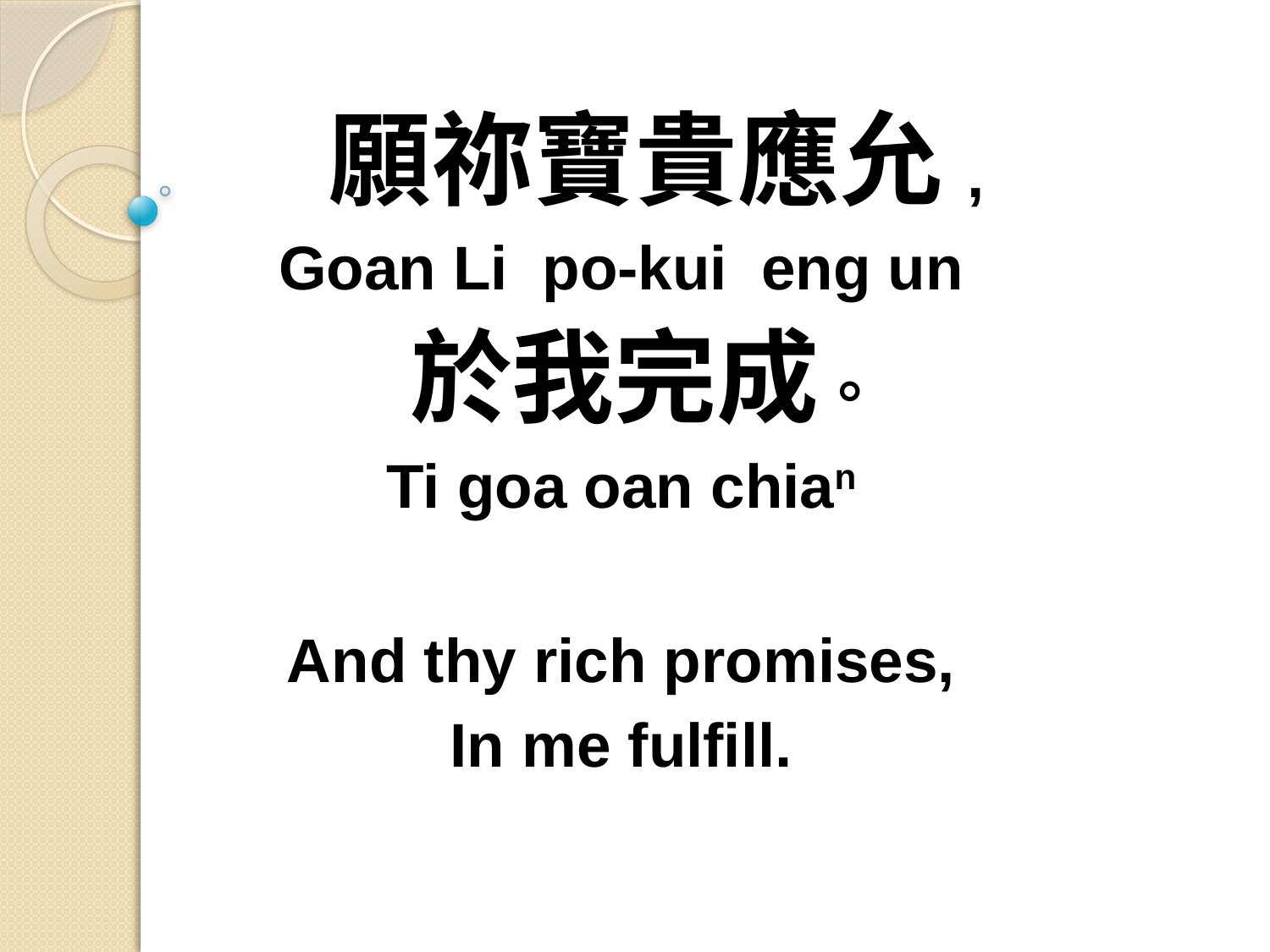

願祢寶貴應允,
Goan Li  po-kui  eng un
 於我完成。
Ti goa oan chian

And thy rich promises,
In me fulfill.